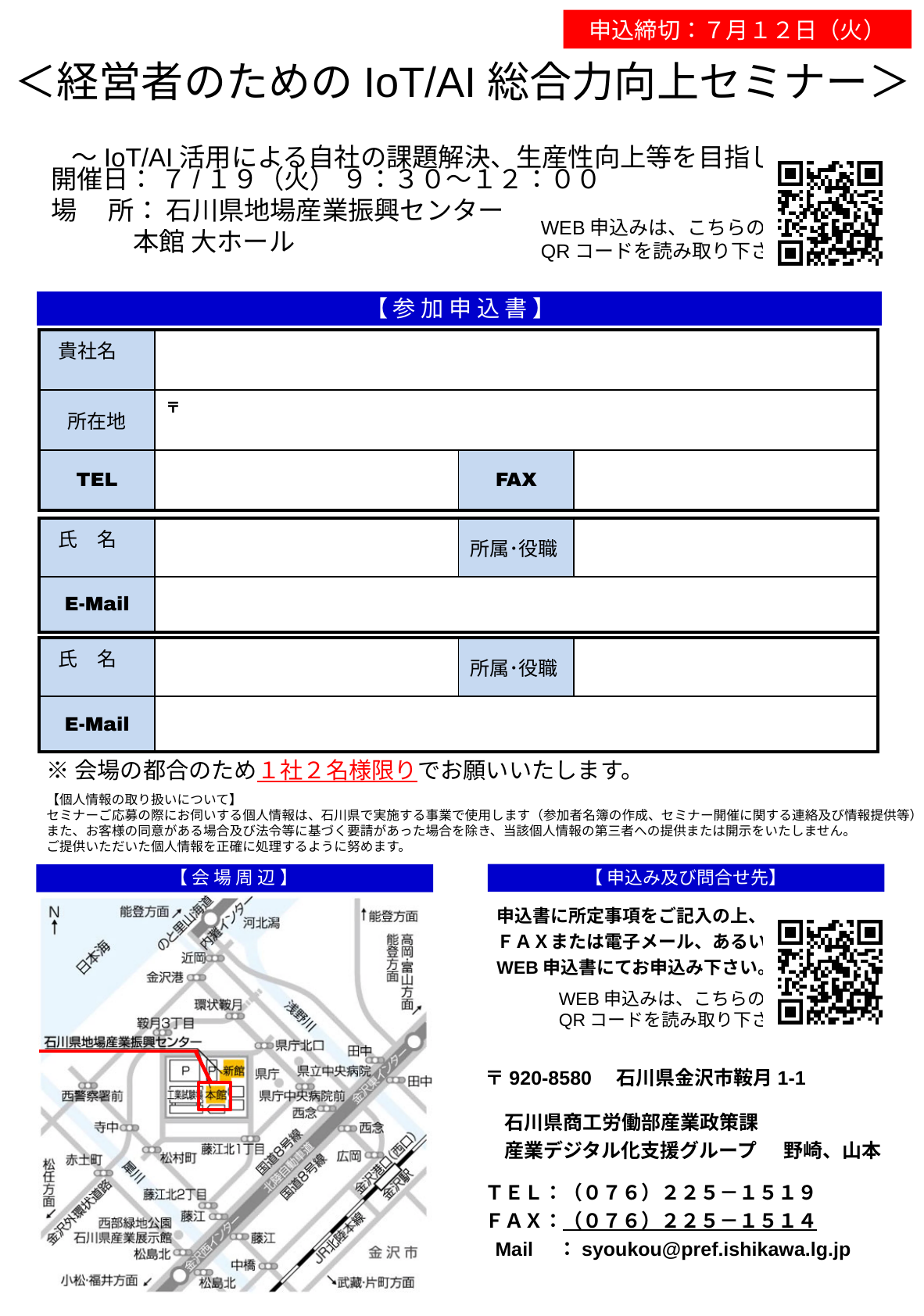

【 参 加 申 込 書 】

| 貴社名 |  |  |  |
| --- | --- | --- | --- |
| 所在地 | 〒 |  |  |
| TEL |  | FAX |  |
| 氏　名 |  | 所属･役職 |  |
| --- | --- | --- | --- |
| E-Mail |  |  |  |
| 氏　名 |  | 所属･役職 |  |
| --- | --- | --- | --- |
| E-Mail |  |  |  |